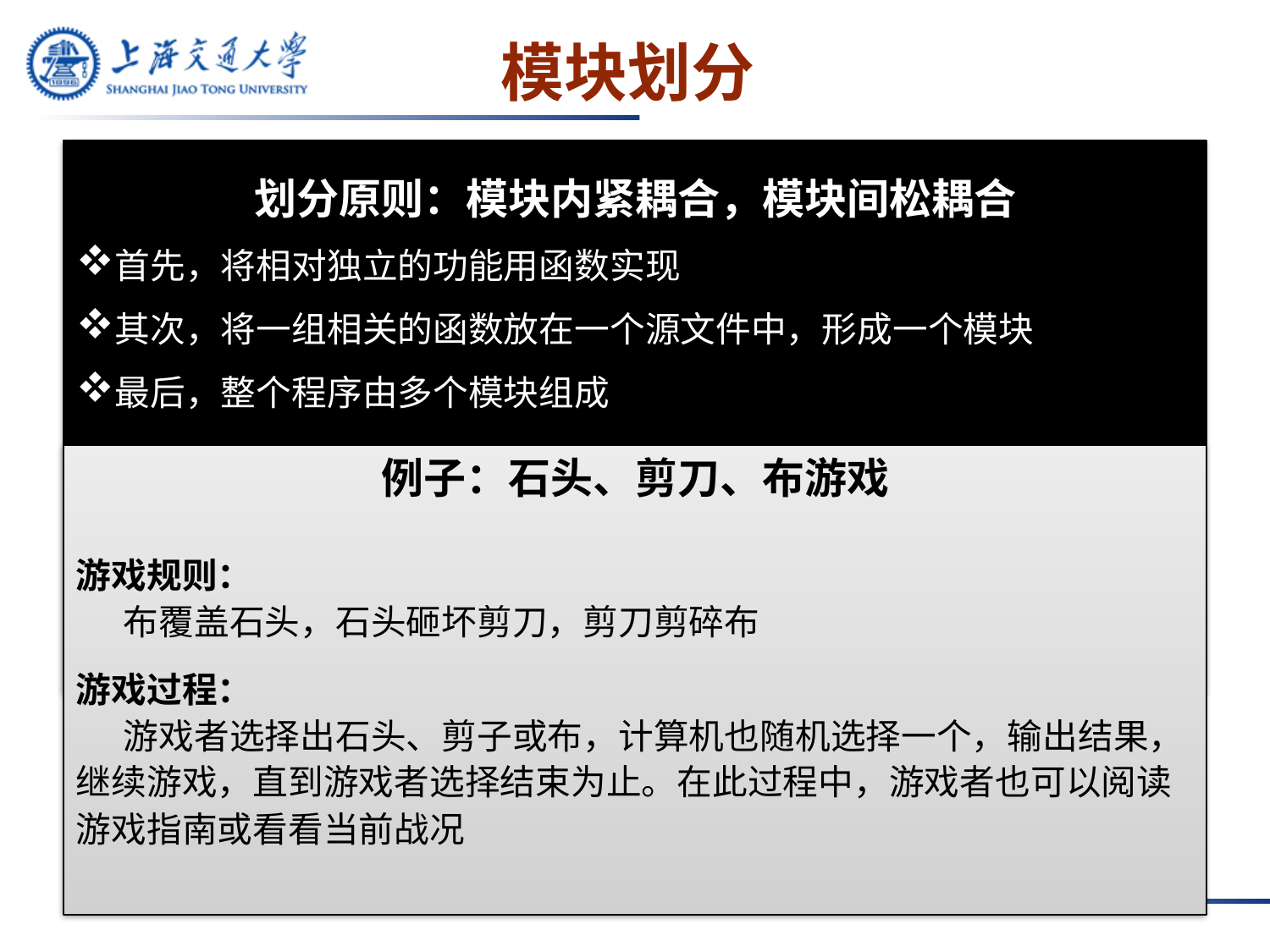

# 模块划分
划分原则：模块内紧耦合，模块间松耦合
首先，将相对独立的功能用函数实现
其次，将一组相关的函数放在一个源文件中，形成一个模块
最后，整个程序由多个模块组成
例子：石头、剪刀、布游戏

游戏规则：
     布覆盖石头，石头砸坏剪刀，剪刀剪碎布
游戏过程：
     游戏者选择出石头、剪子或布，计算机也随机选择一个，输出结果，继续游戏，直到游戏者选择结束为止。在此过程中，游戏者也可以阅读游戏指南或看看当前战况